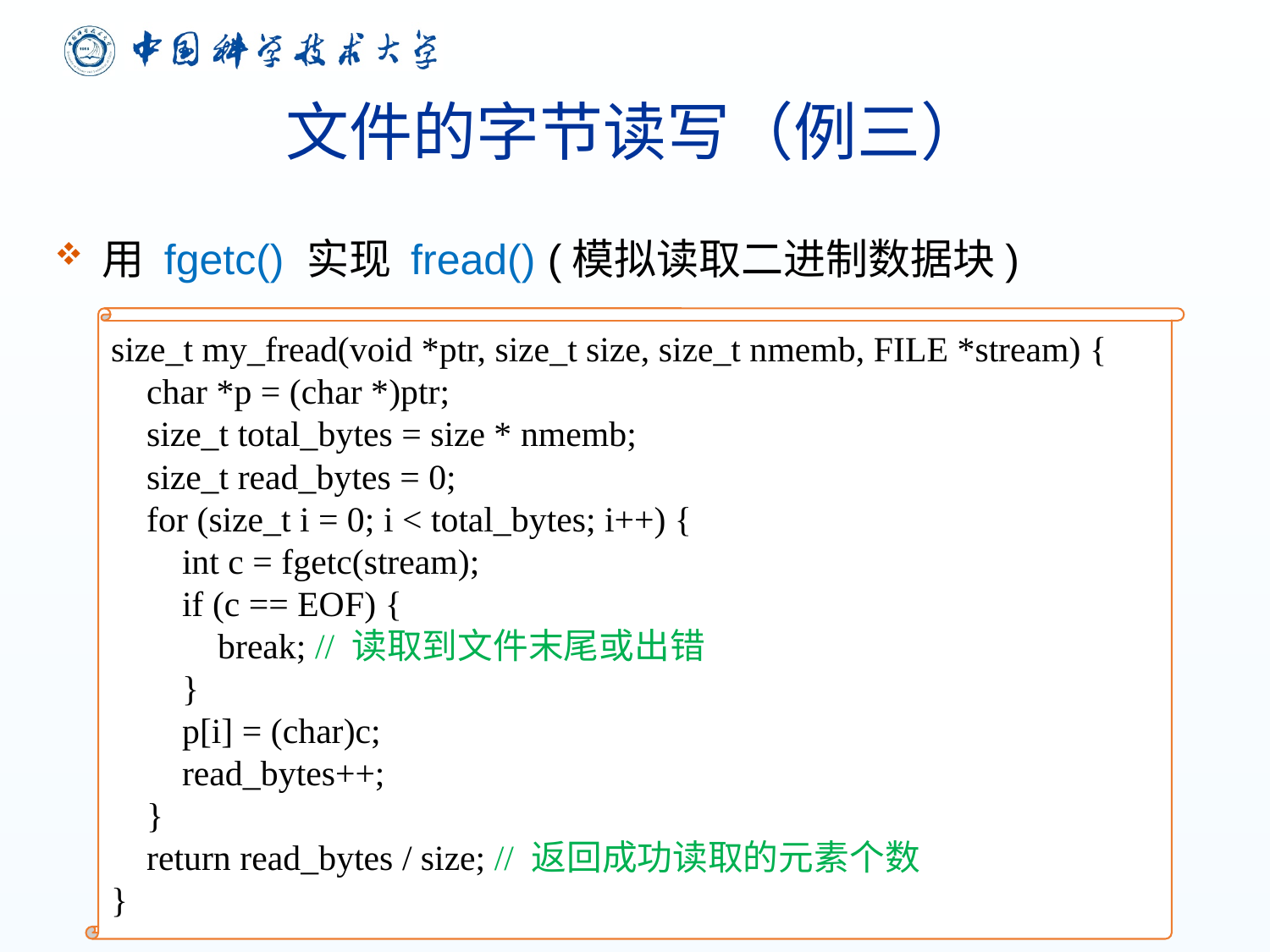

# 文件的字节读写（例三）
用 fgetc() 实现 fread() (模拟读取二进制数据块)

size_t my_fread(void *ptr, size_t size, size_t nmemb, FILE *stream) {
    char *p = (char *)ptr;
    size_t total_bytes = size * nmemb;
    size_t read_bytes = 0;
    for (size_t i = 0; i < total_bytes; i++) {
        int c = fgetc(stream);
        if (c == EOF) {
            break; // 读取到文件末尾或出错
        }
        p[i] = (char)c;
        read_bytes++;
    }
    return read_bytes / size; // 返回成功读取的元素个数
}